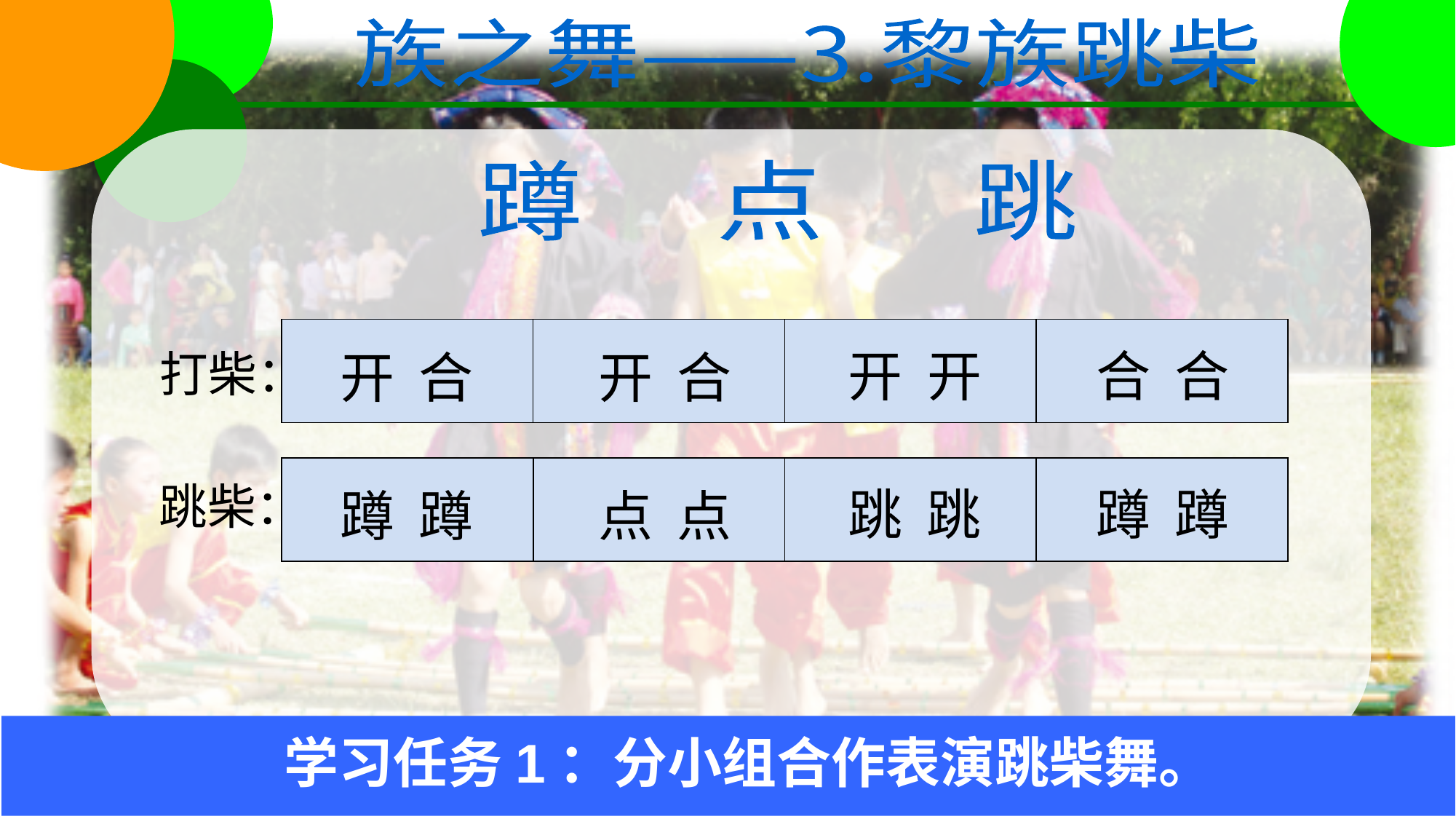

族之舞——3.黎族跳柴

蹲
点
跳
开  开
合  合
开  合
开  合

打柴：
跳  跳
蹲  蹲
蹲  蹲
点  点

跳柴：

学习任务1：分小组合作表演跳柴舞。